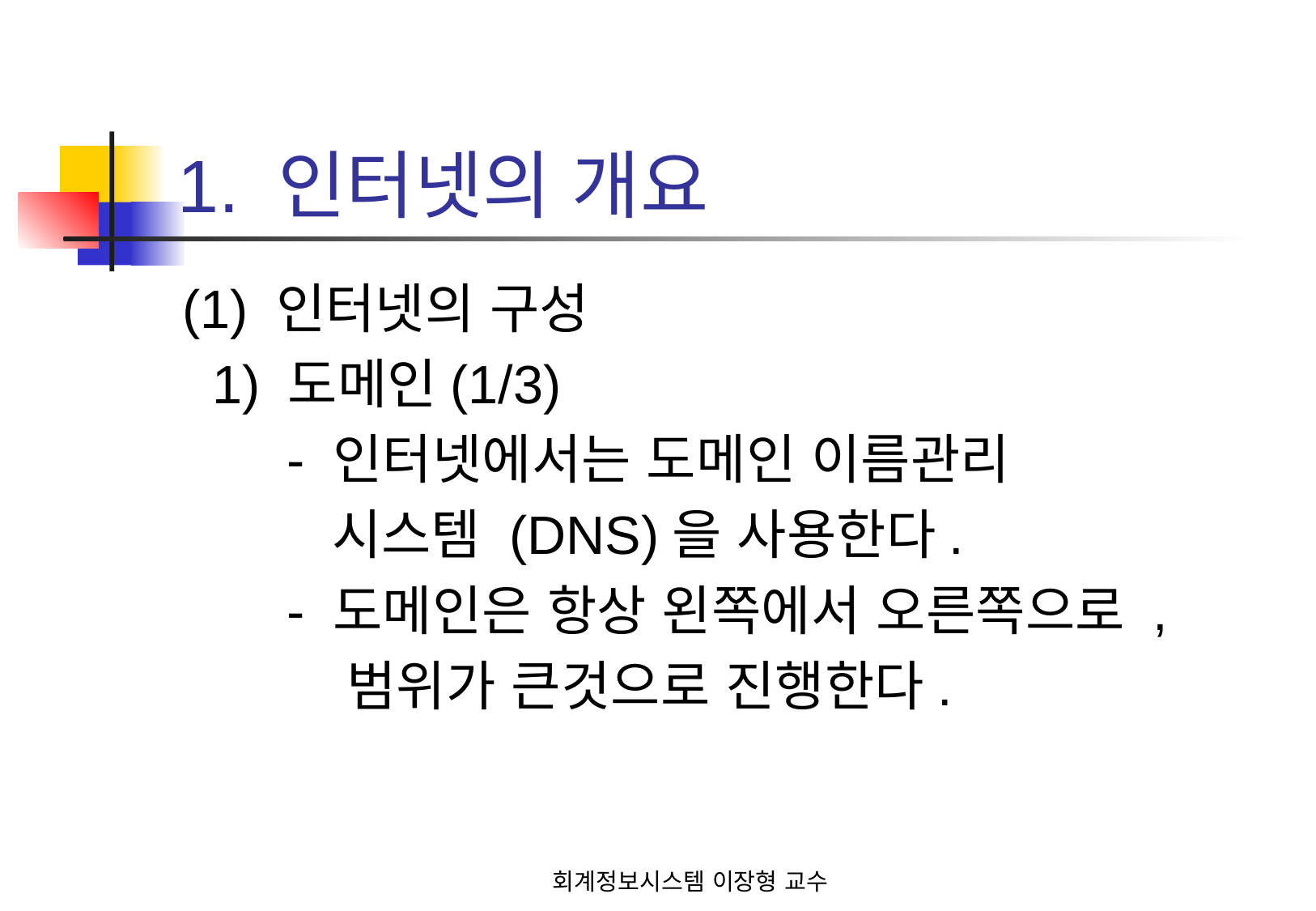

# 1. 인터넷의 개요
(1) 인터넷의 구성
  1) 도메인(1/3)
       - 인터넷에서는 도메인 이름관리
         시스템 (DNS)을 사용한다.
       - 도메인은 항상 왼쪽에서 오른쪽으로 ,
          범위가 큰것으로 진행한다.
회계정보시스템 이장형 교수